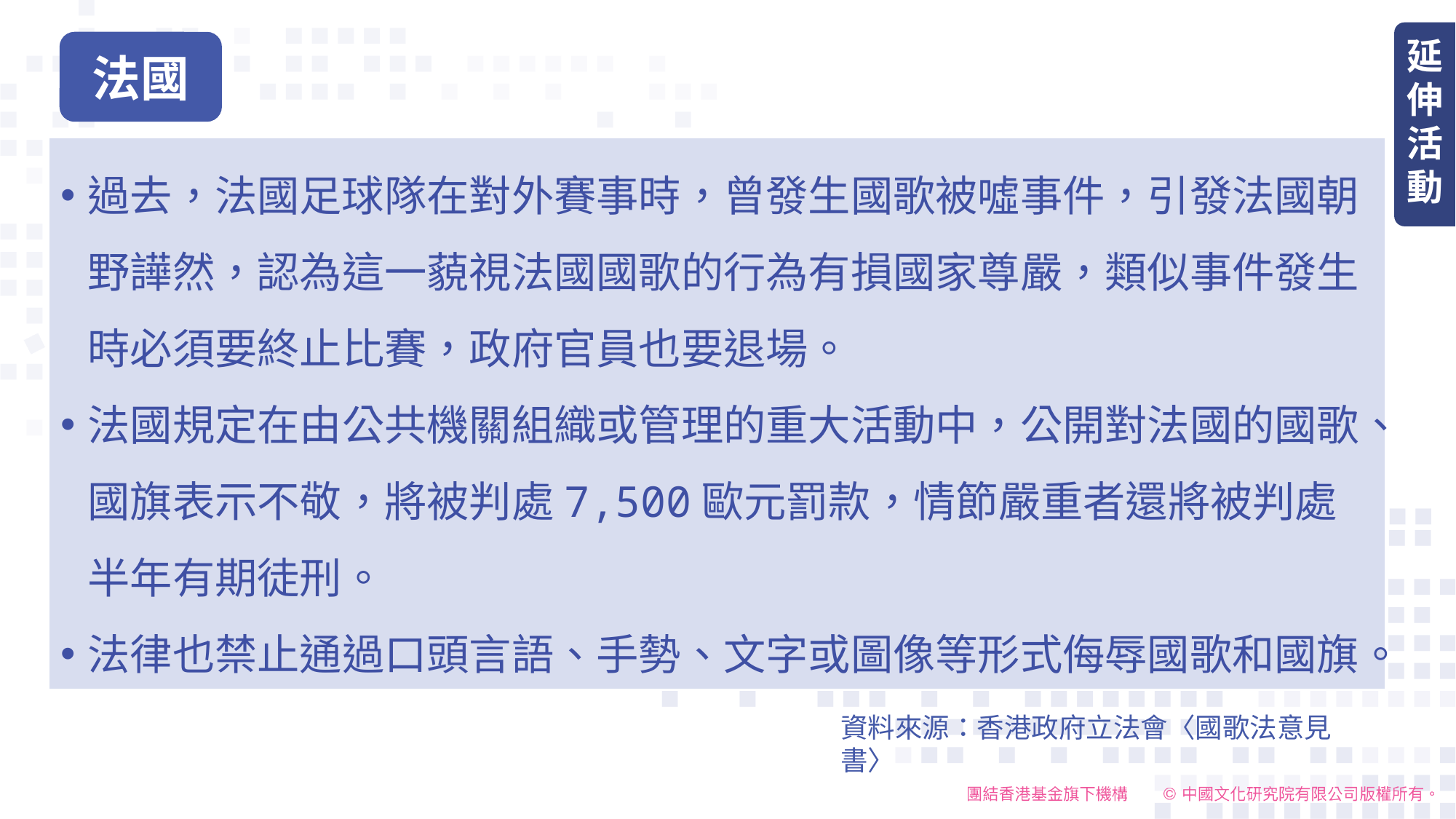

延伸活動
法國

過去，法國足球隊在對外賽事時，曾發生國歌被噓事件，引發法國朝野譁然，認為這一藐視法國國歌的行為有損國家尊嚴，類似事件發生時必須要終止比賽，政府官員也要退場。
法國規定在由公共機關組織或管理的重大活動中，公開對法國的國歌、國旗表示不敬，將被判處7,500歐元罰款，情節嚴重者還將被判處半年有期徒刑。
法律也禁止通過口頭言語、手勢、文字或圖像等形式侮辱國歌和國旗。
資料來源：香港政府立法會〈國歌法意見書〉